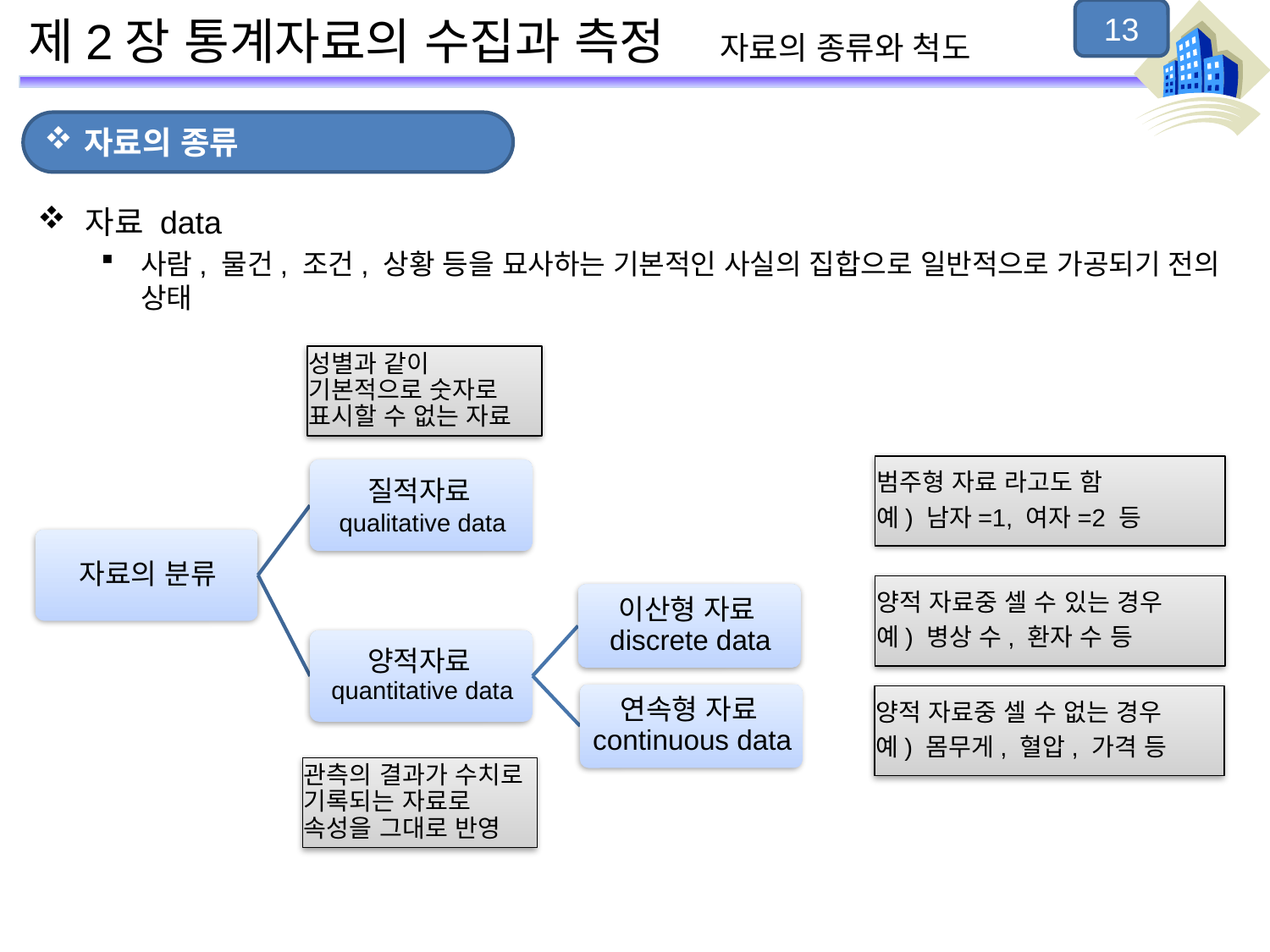

13
# 제2장 통계자료의 수집과 측정    자료의 종류와 척도
자료의 종류
자료 data
사람, 물건, 조건, 상황 등을 묘사하는 기본적인 사실의 집합으로 일반적으로 가공되기 전의 상태
성별과 같이 기본적으로 숫자로 표시할 수 없는 자료
자료의 분류

질적자료qualitative data

양적자료quantitative data

이산형 자료discrete data

연속형 자료continuous data
범주형 자료 라고도 함
예) 남자=1, 여자=2 등
양적 자료중 셀 수 있는 경우
예) 병상 수, 환자 수 등
양적 자료중 셀 수 없는 경우
예) 몸무게, 혈압, 가격 등
관측의 결과가 수치로 기록되는 자료로 속성을 그대로 반영